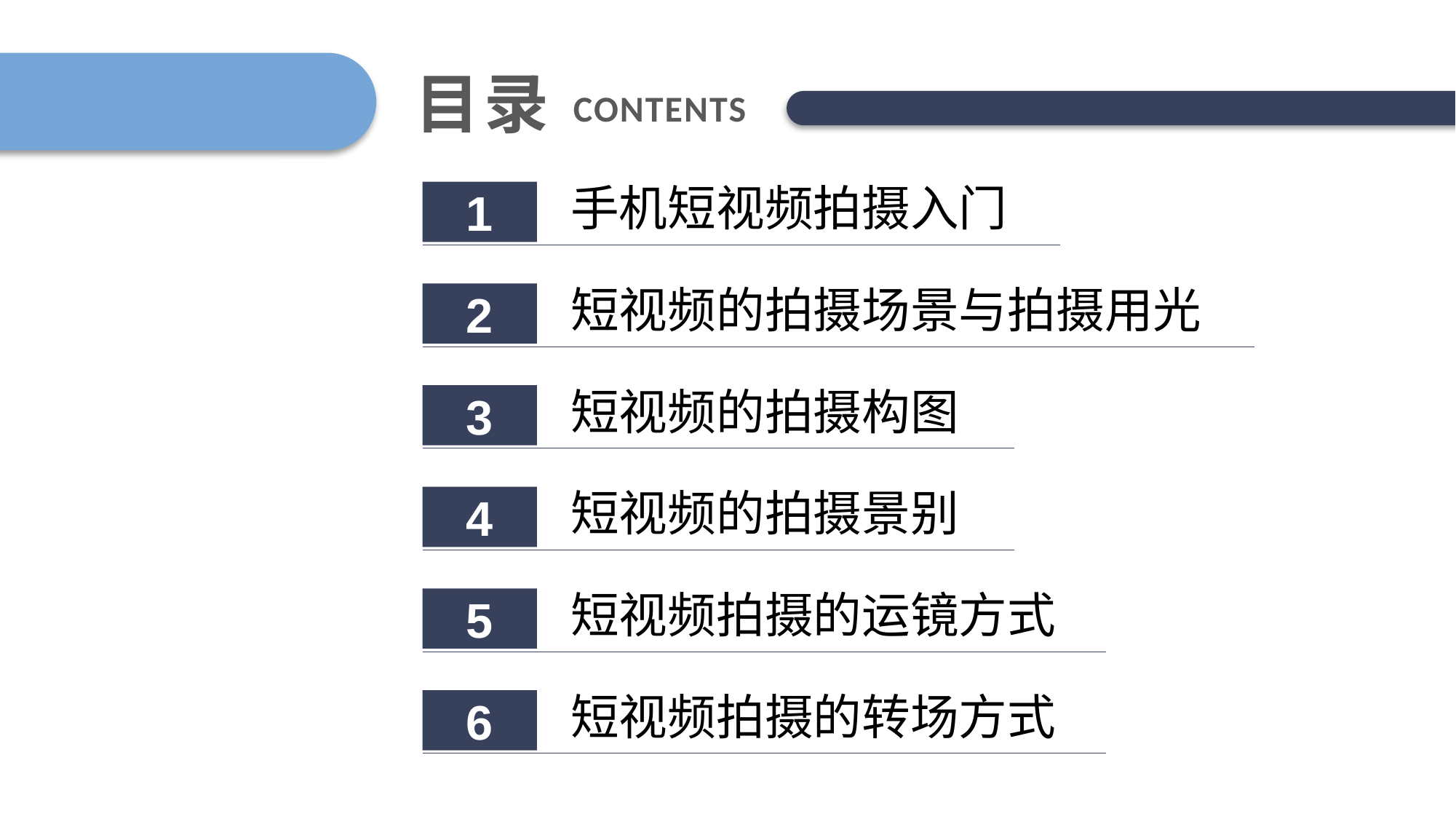

目录

CONTENTS

手机短视频拍摄入门

1
短视频的拍摄场景与拍摄用光

2
短视频的拍摄构图

3
短视频的拍摄景别

4
短视频拍摄的运镜方式

5
短视频拍摄的转场方式

6